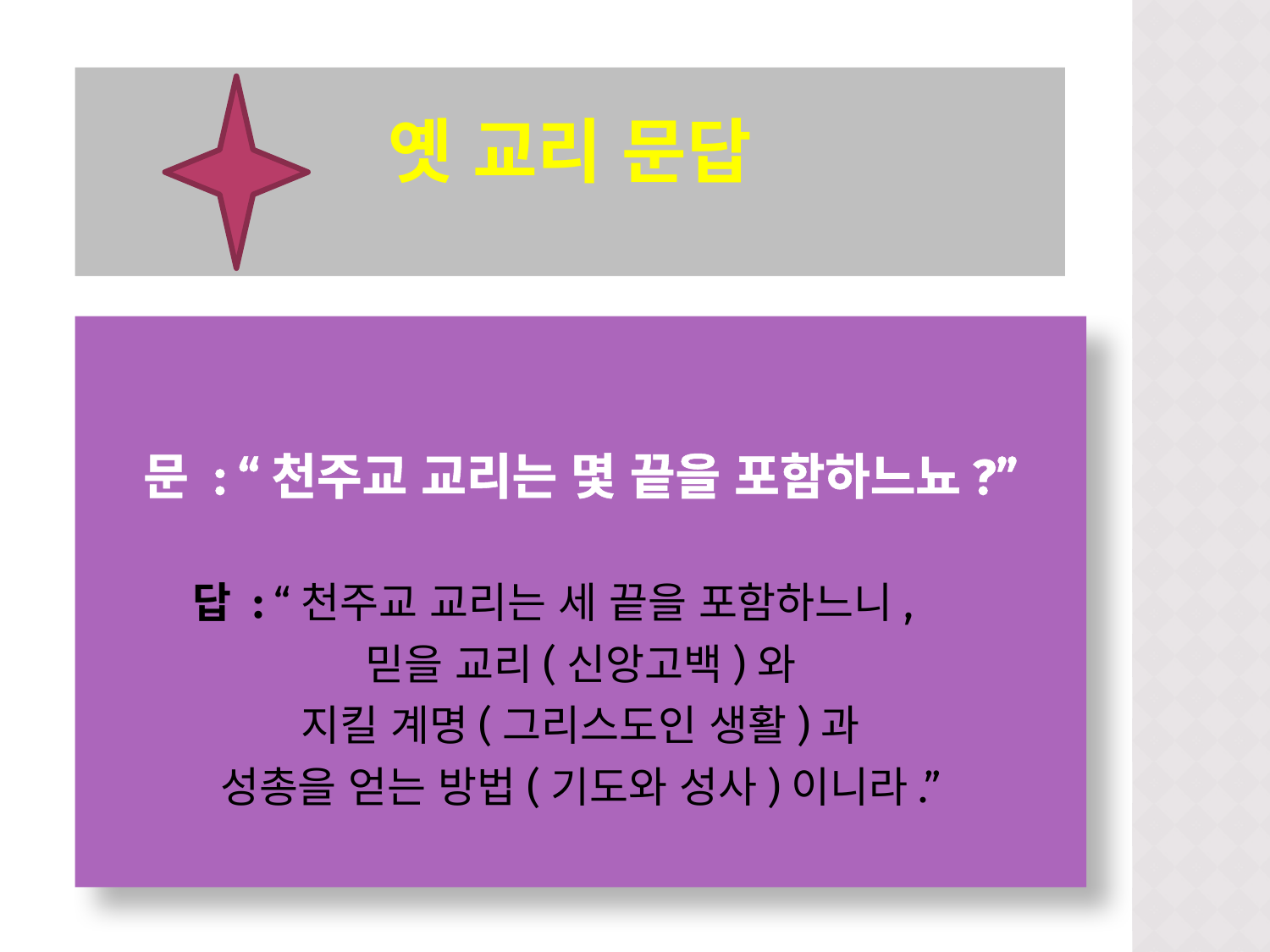

# 옛 교리 문답

문 : “천주교 교리는 몇 끝을 포함하느뇨?”

        답 : “천주교 교리는 세 끝을 포함하느니,
믿을 교리(신앙고백)와
지킬 계명(그리스도인 생활)과
성총을 얻는 방법(기도와 성사)이니라.”